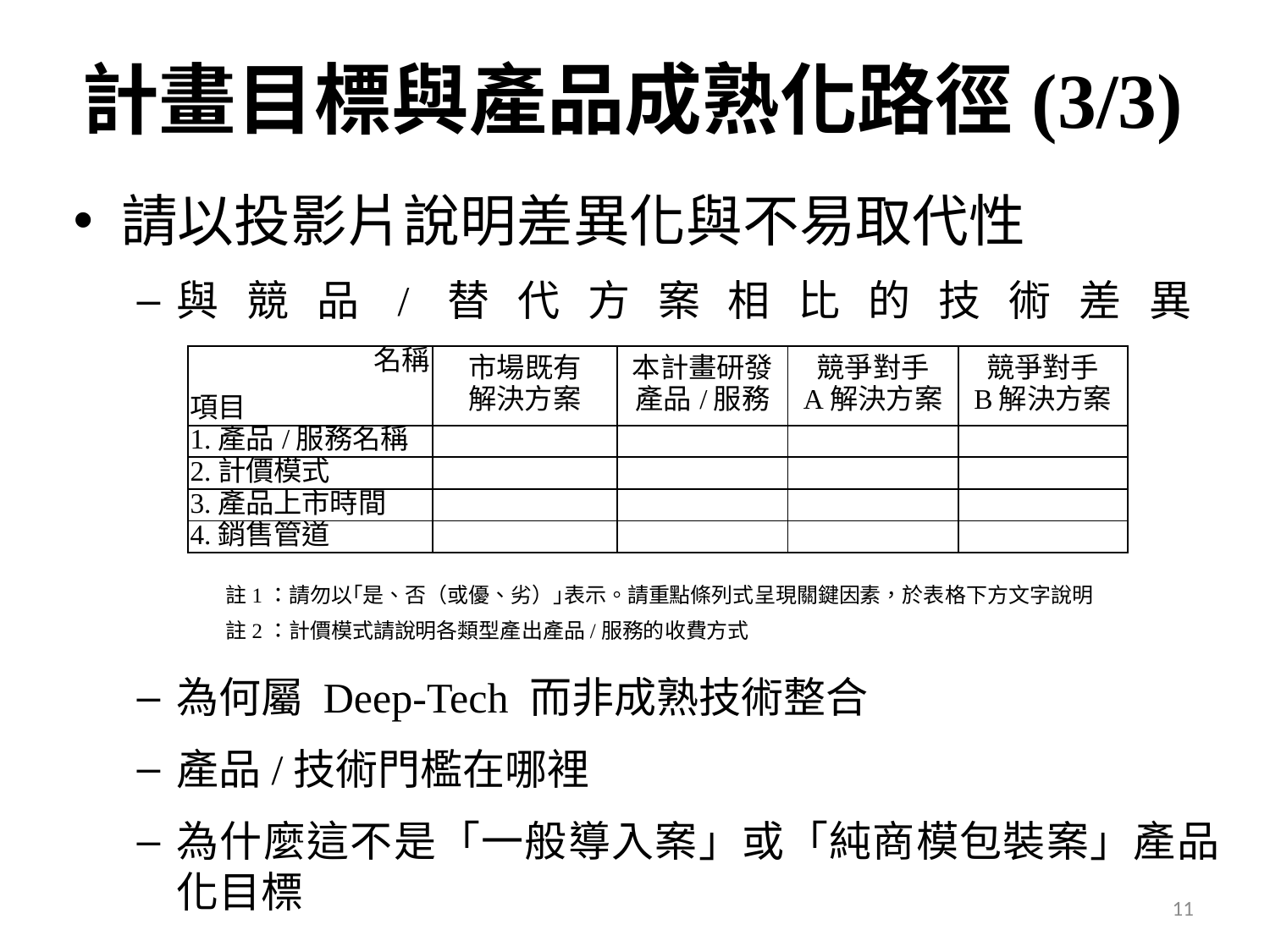

# 計畫目標與產品成熟化路徑(3/3)
請以投影片說明差異化與不易取代性
與競品/替代方案相比的技術差異

為何屬 Deep-Tech 而非成熟技術整合
產品/技術門檻在哪裡
為什麼這不是「一般導入案」或「純商模包裝案」產品化目標
| 名稱 項目 | 市場既有 解決方案 | 本計畫研發 產品/服務 | 競爭對手 A解決方案 | 競爭對手 B解決方案 |
| --- | --- | --- | --- | --- |
| 1.產品/服務名稱 |  |  |  |  |
| 2.計價模式 |  |  |  |  |
| 3.產品上市時間 |  |  |  |  |
| 4.銷售管道 |  |  |  |  |
註1：請勿以｢是、否（或優、劣）｣表示。請重點條列式呈現關鍵因素，於表格下方文字說明
註2：計價模式請說明各類型產出產品/服務的收費方式
11